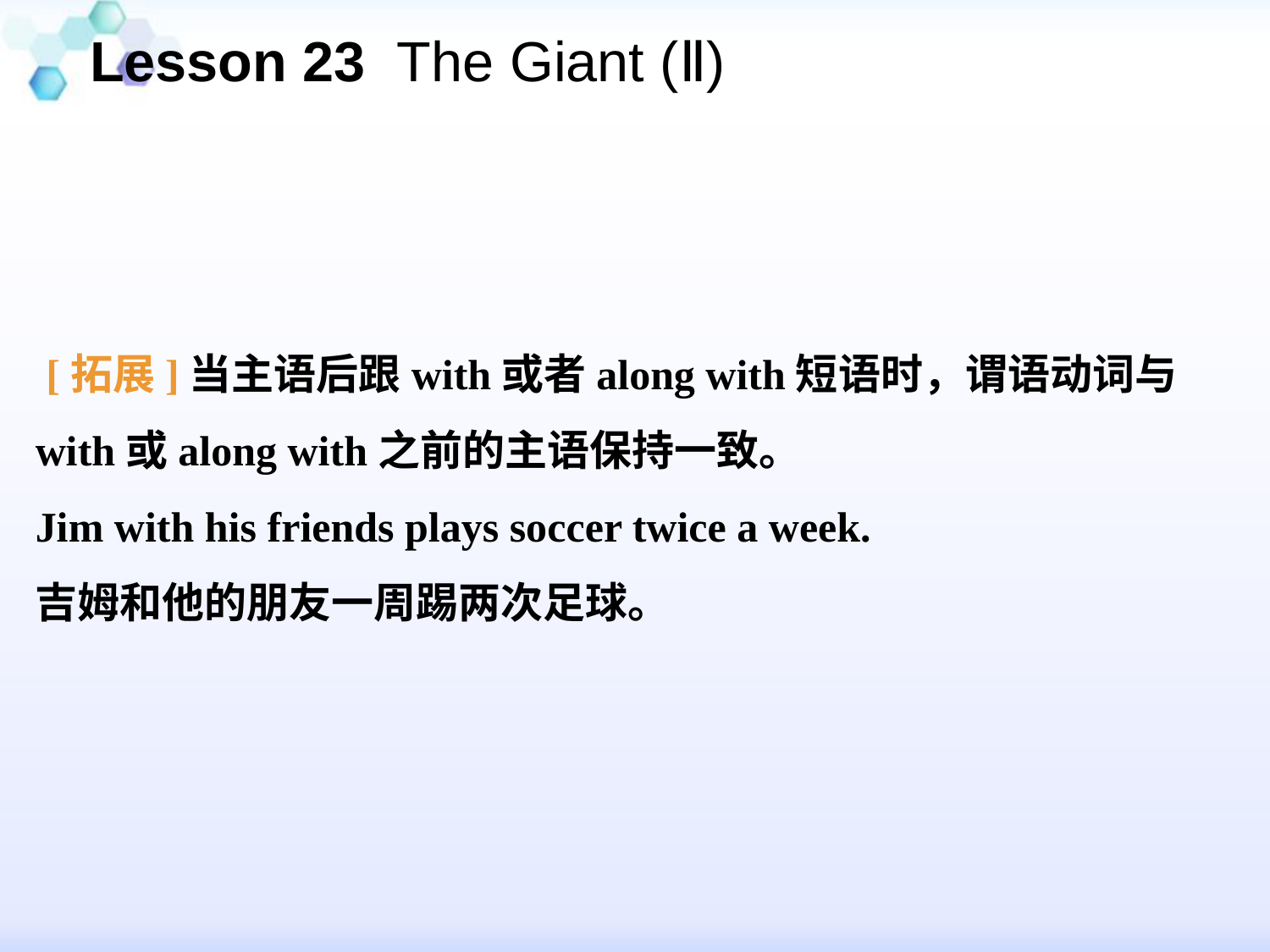

Lesson 23  The Giant (Ⅱ)
#
 [拓展]当主语后跟with或者along with短语时，谓语动词与with或along with之前的主语保持一致。
Jim with his friends plays soccer twice a week.
吉姆和他的朋友一周踢两次足球。